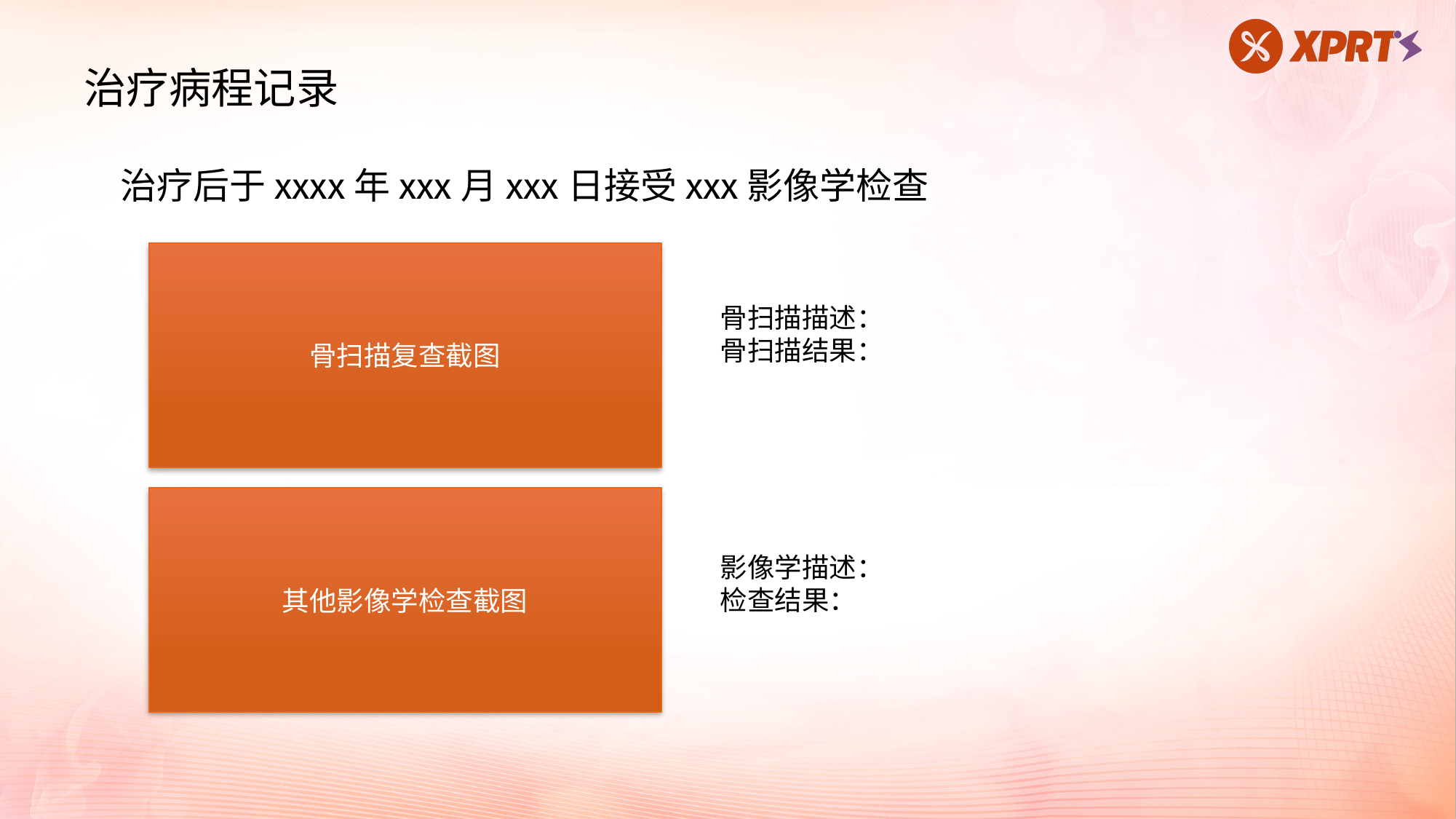

治疗病程记录
治疗后于xxxx年xxx月xxx日接受xxx影像学检查
骨扫描复查截图
骨扫描描述：
骨扫描结果：

其他影像学检查截图
影像学描述：
检查结果：